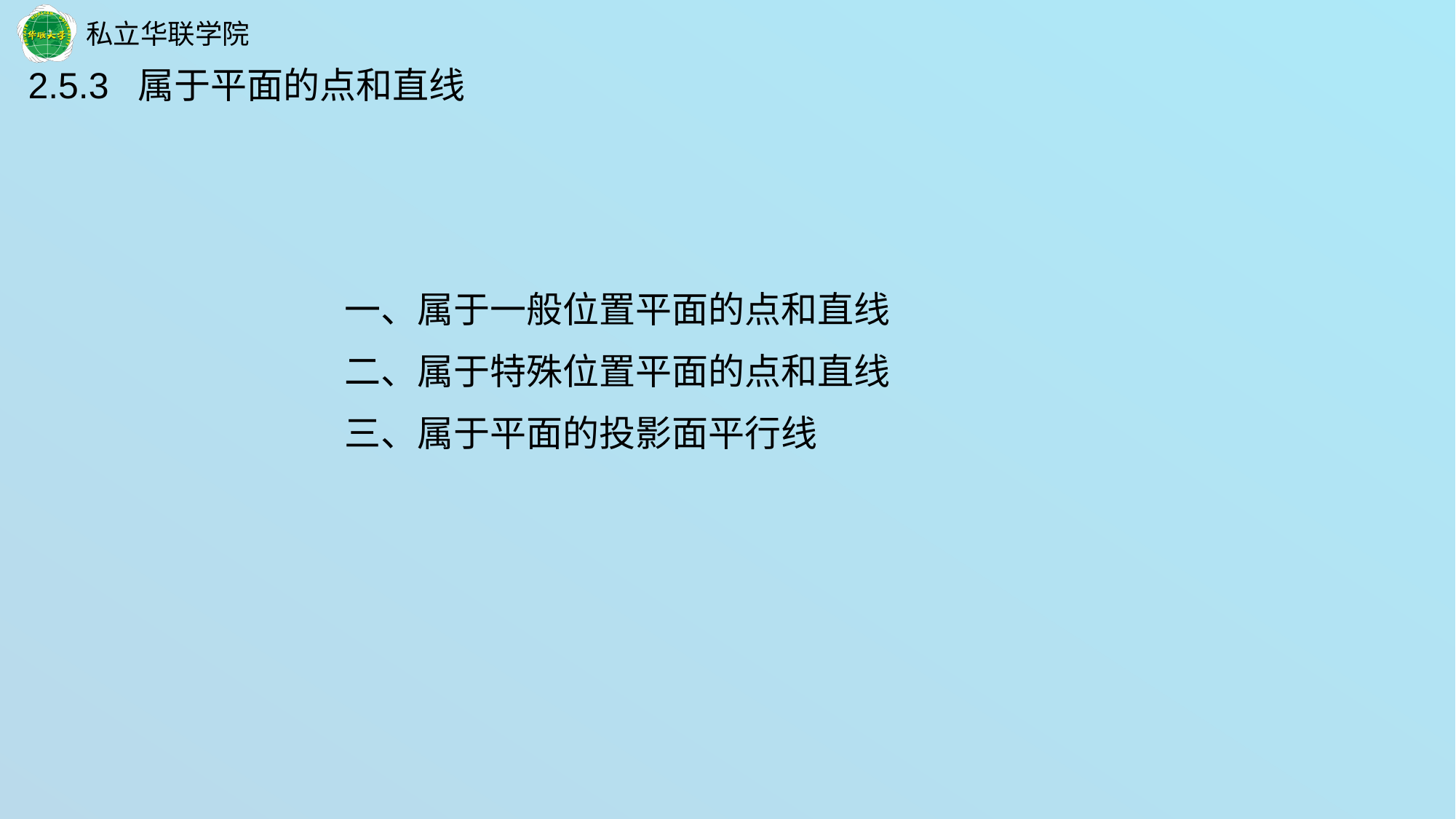

2.5.3  属于平面的点和直线

一、属于一般位置平面的点和直线
二、属于特殊位置平面的点和直线
三、属于平面的投影面平行线